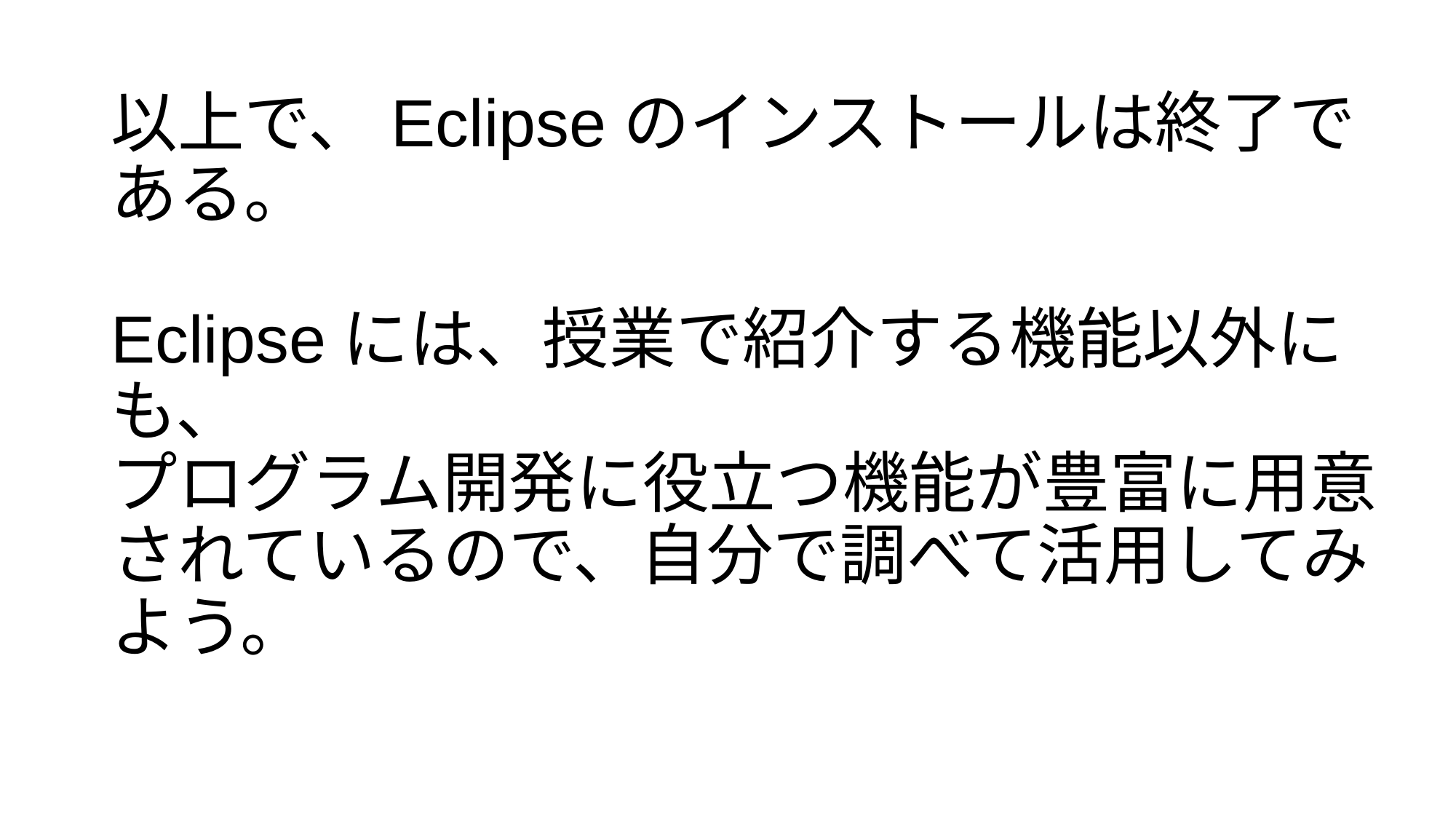

# 以上で、Eclipseのインストールは終了である。 Eclipseには、授業で紹介する機能以外にも、 プログラム開発に役立つ機能が豊富に用意されているので、自分で調べて活用してみよう。